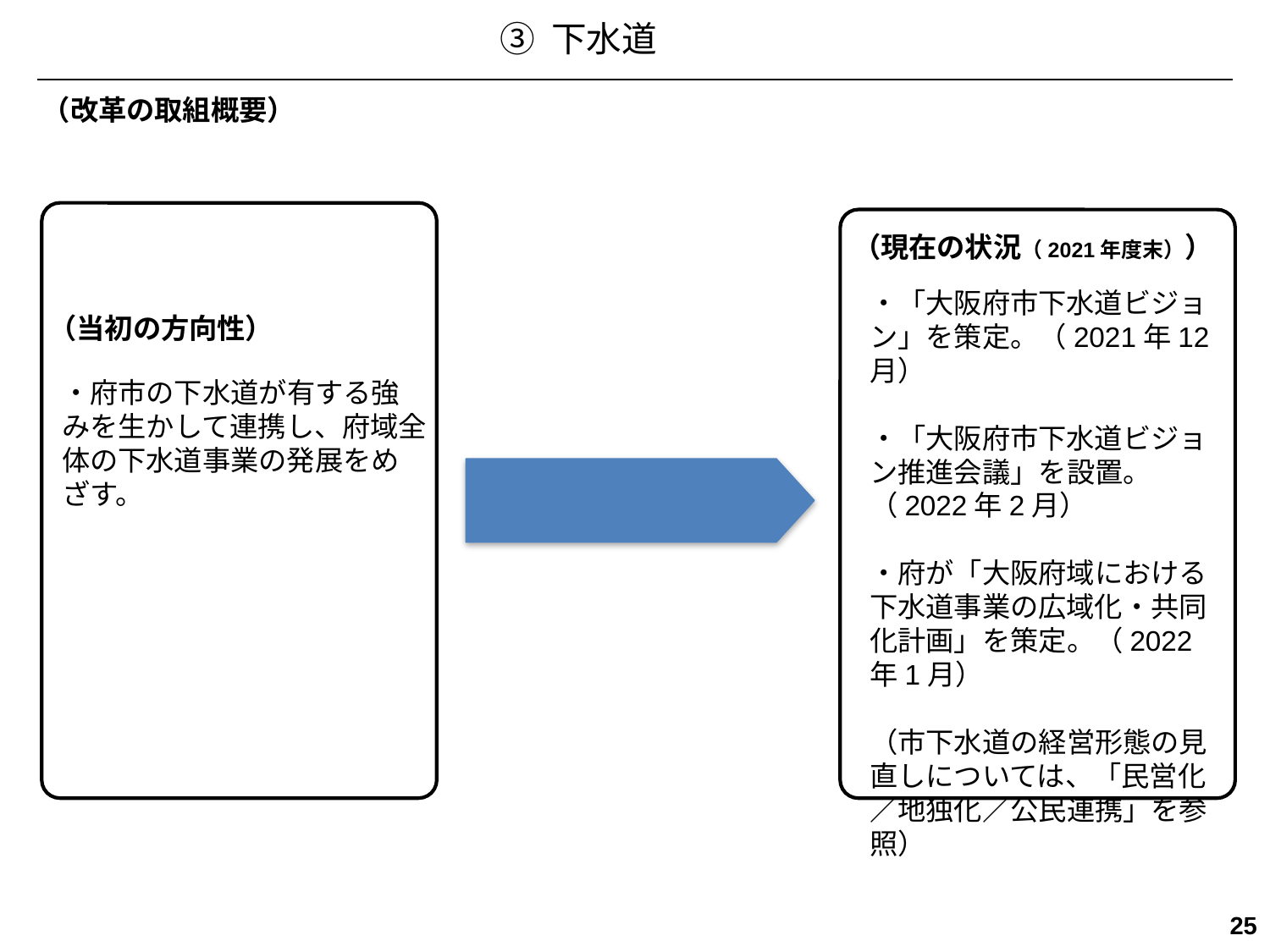

③ 下水道
（改革の取組概要）

（現在の状況（2021年度末））
・「大阪府市下水道ビジョン」を策定。（2021年12月）

・「大阪府市下水道ビジョン推進会議」を設置。（2022年2月）

・府が「大阪府域における下水道事業の広域化・共同化計画」を策定。（2022年1月）

（市下水道の経営形態の見直しについては、「民営化／地独化／公民連携」を参照）
（当初の方向性）
・府市の下水道が有する強みを生かして連携し、府域全体の下水道事業の発展をめざす。

25